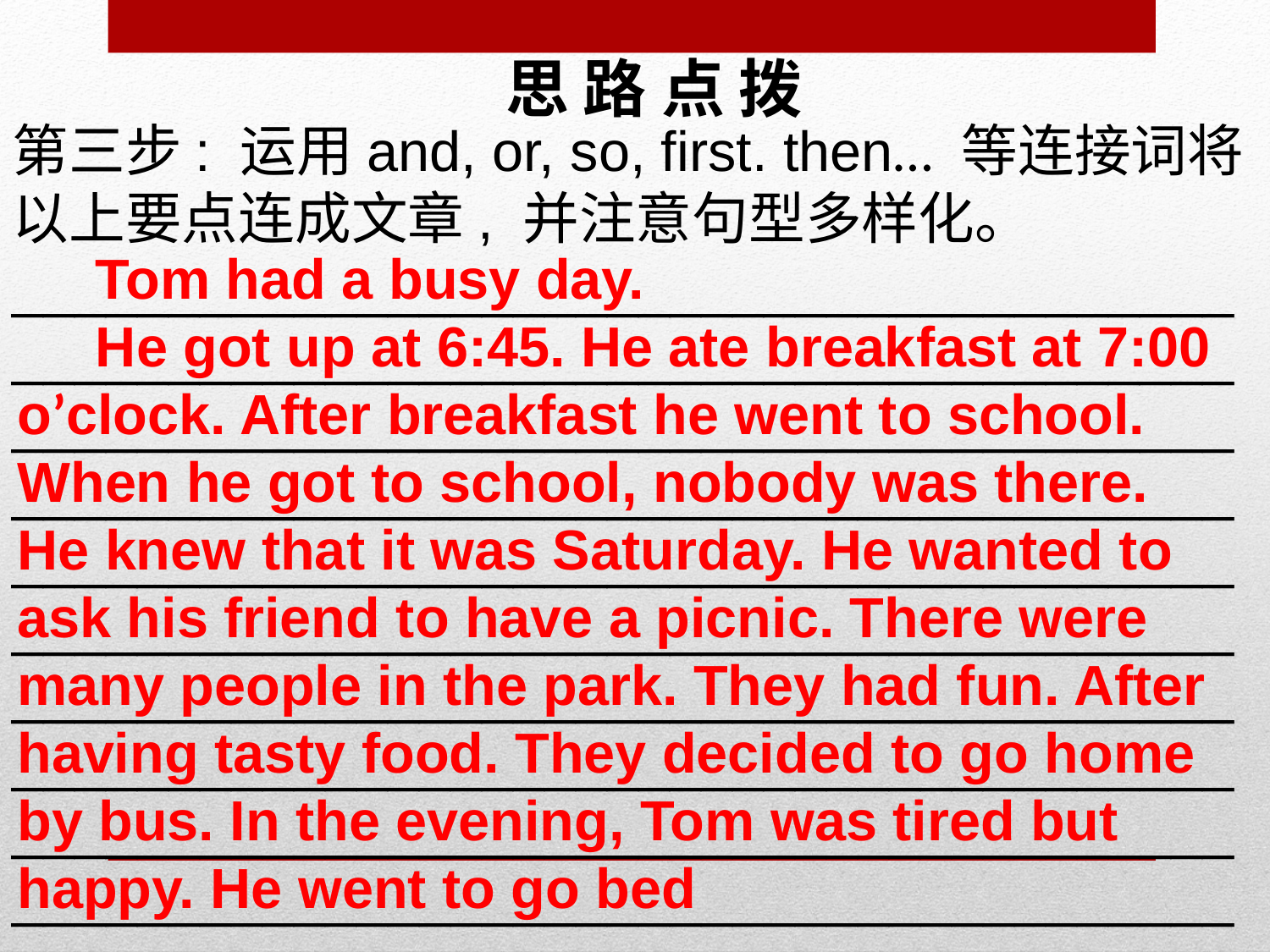

思 路 点 拨
第三步: 运用and, or, so, first. then… 等连接词将以上要点连成文章, 并注意句型多样化。
______________________________________________________________________________
______________________________________________________________________________
__________________________________________________________________________________________________________________________________________________________________________________________________________________________________________
     Tom had a busy day.
     He got up at 6:45. He ate breakfast at 7:00 o’clock. After breakfast he went to school. When he got to school, nobody was there. He knew that it was Saturday. He wanted to ask his friend to have a picnic. There were many people in the park. They had fun. After having tasty food. They decided to go home by bus. In the evening, Tom was tired but happy. He went to go bed